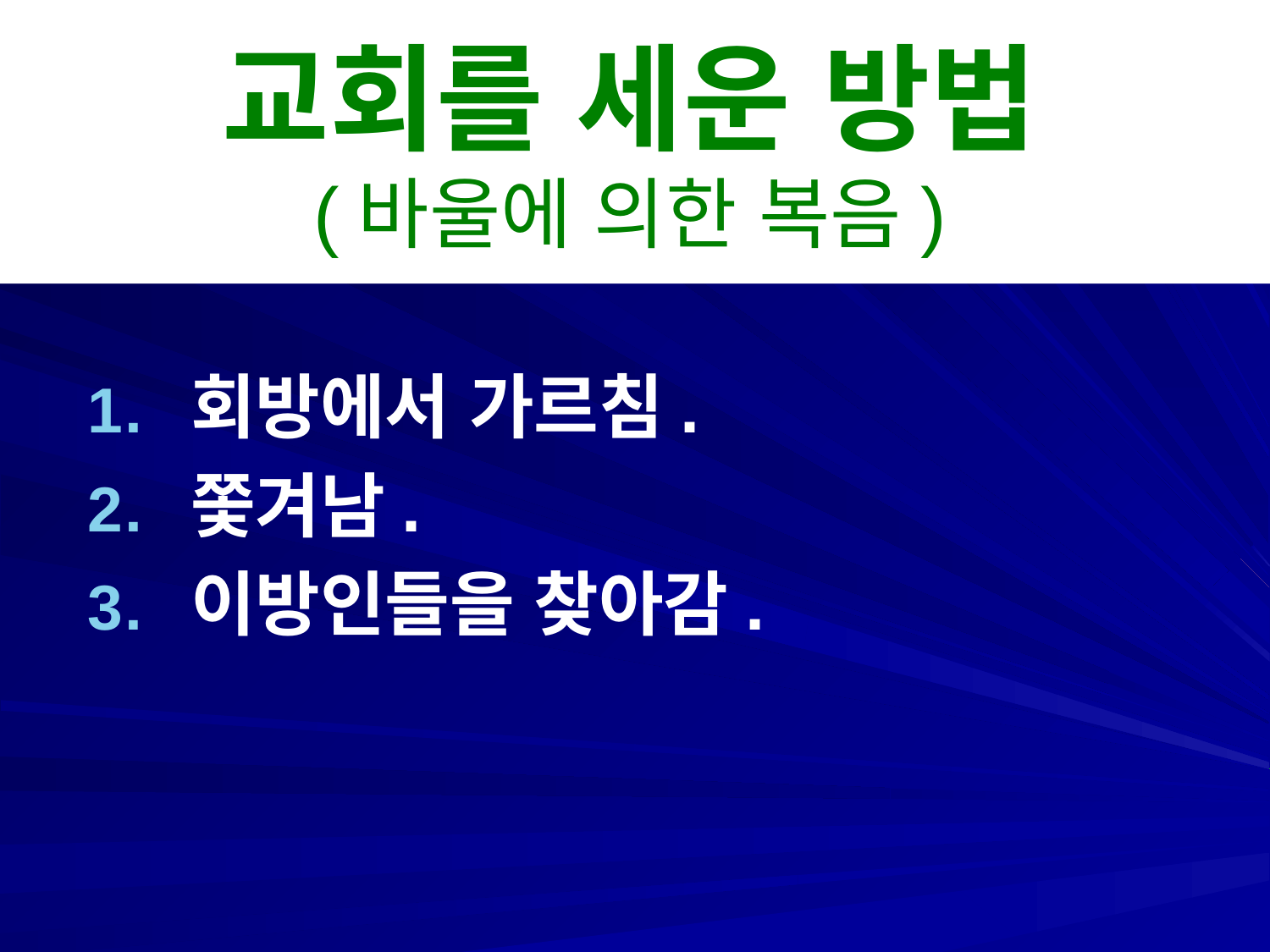

# 교회를 세운 방법 (바울에 의한 복음)
회방에서 가르침.
쫓겨남.
이방인들을 찾아감.